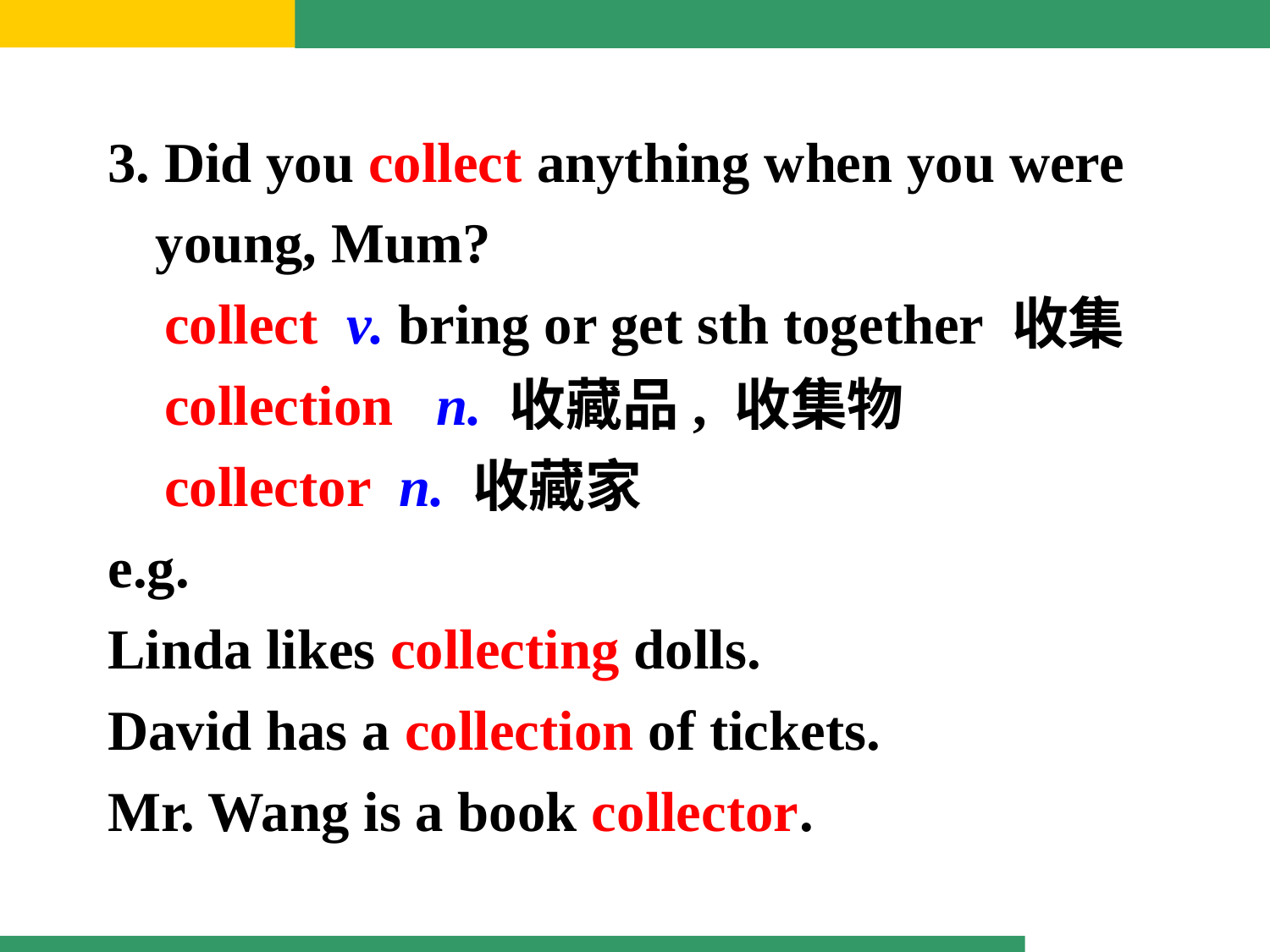

3. Did you collect anything when you were young, Mum?
    collect  v. bring or get sth together 收集
    collection   n. 收藏品, 收集物
    collector  n. 收藏家
e.g.
Linda likes collecting dolls.
David has a collection of tickets.
Mr. Wang is a book collector.